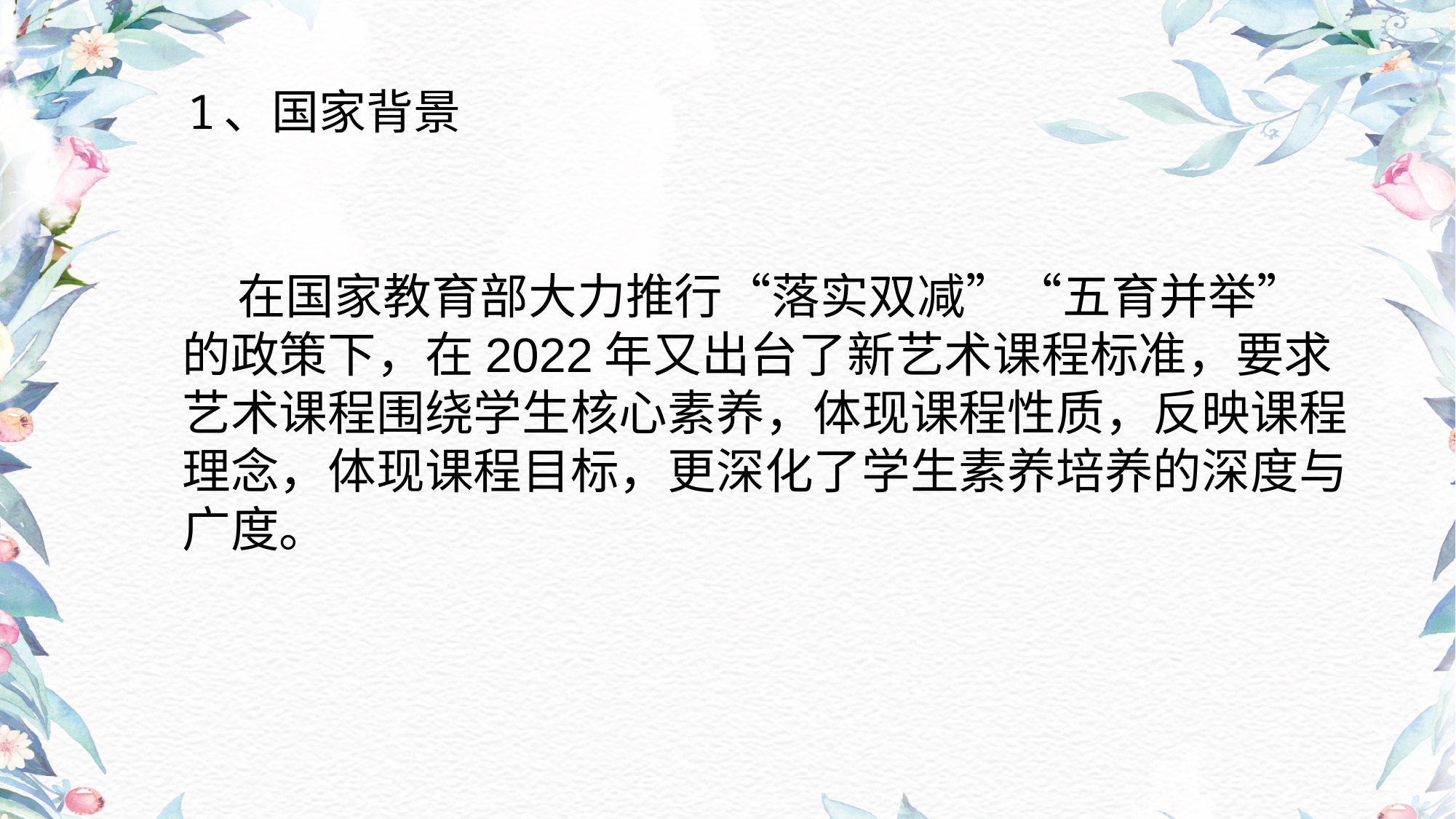

1、国家背景
    在国家教育部大力推行“落实双减”“五育并举”的政策下，在2022年又出台了新艺术课程标准，要求艺术课程围绕学生核心素养，体现课程性质，反映课程理念，体现课程目标，更深化了学生素养培养的深度与广度。